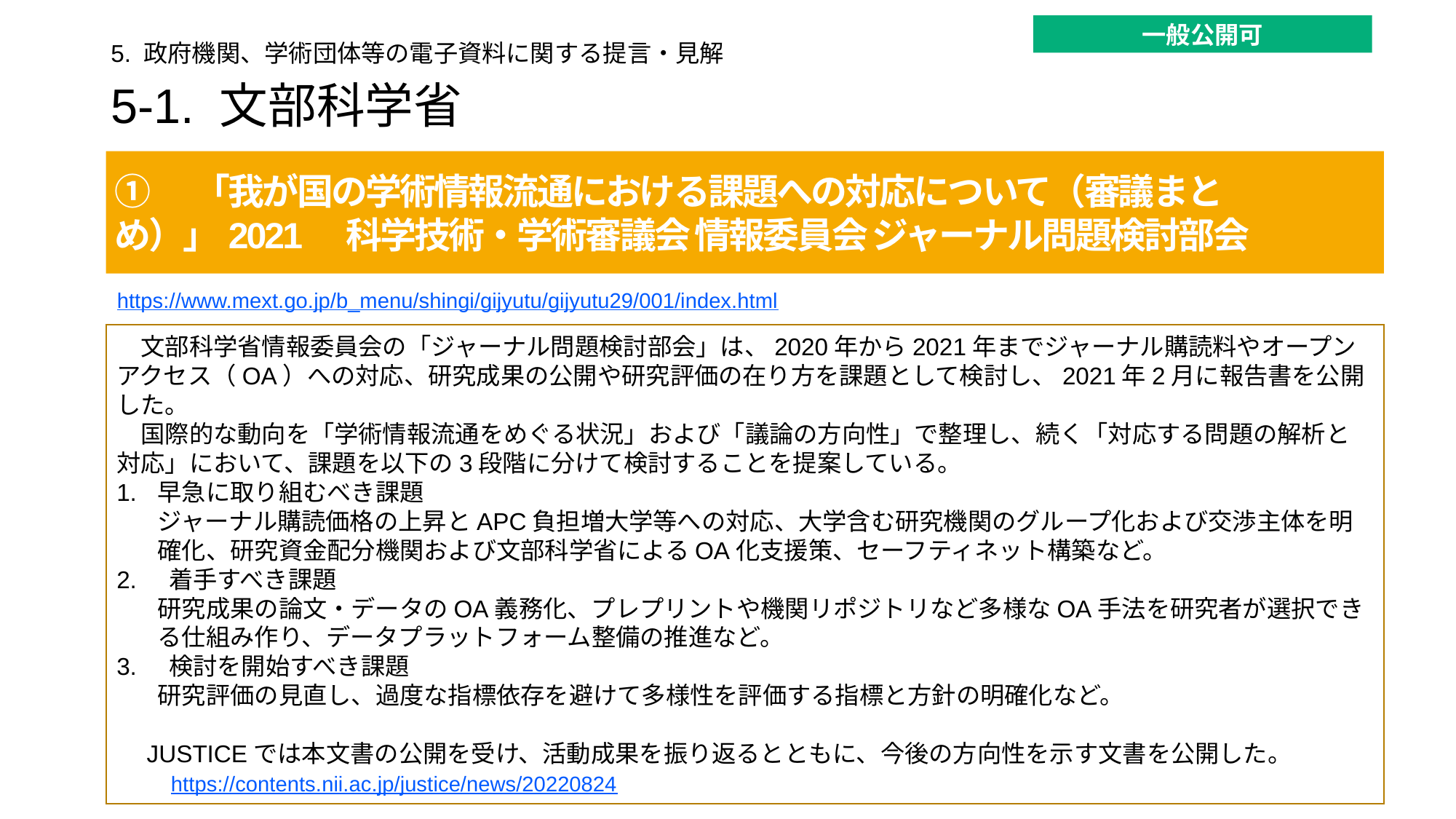

一般公開可
5. 政府機関、学術団体等の電子資料に関する提言・見解

# 5-1. 文部科学省
①　「我が国の学術情報流通における課題への対応について（審議まとめ）」2021　科学技術・学術審議会 情報委員会 ジャーナル問題検討部会
https://www.mext.go.jp/b_menu/shingi/gijyutu/gijyutu29/001/index.html
　文部科学省情報委員会の「ジャーナル問題検討部会」は、2020年から2021年までジャーナル購読料やオープンアクセス（OA）への対応、研究成果の公開や研究評価の在り方を課題として検討し、2021年2月に報告書を公開した。
　国際的な動向を「学術情報流通をめぐる状況」および「議論の方向性」で整理し、続く「対応する問題の解析と対応」において、課題を以下の3段階に分けて検討することを提案している。
早急に取り組むべき課題
ジャーナル購読価格の上昇とAPC負担増大学等への対応、大学含む研究機関のグループ化および交渉主体を明確化、研究資金配分機関および文部科学省によるOA化支援策、セーフティネット構築など。
 着手すべき課題
研究成果の論文・データのOA義務化、プレプリントや機関リポジトリなど多様なOA手法を研究者が選択できる仕組み作り、データプラットフォーム整備の推進など。
 検討を開始すべき課題
研究評価の見直し、過度な指標依存を避けて多様性を評価する指標と方針の明確化など。

　JUSTICEでは本文書の公開を受け、活動成果を振り返るとともに、今後の方向性を示す文書を公開した。
　　https://contents.nii.ac.jp/justice/news/20220824